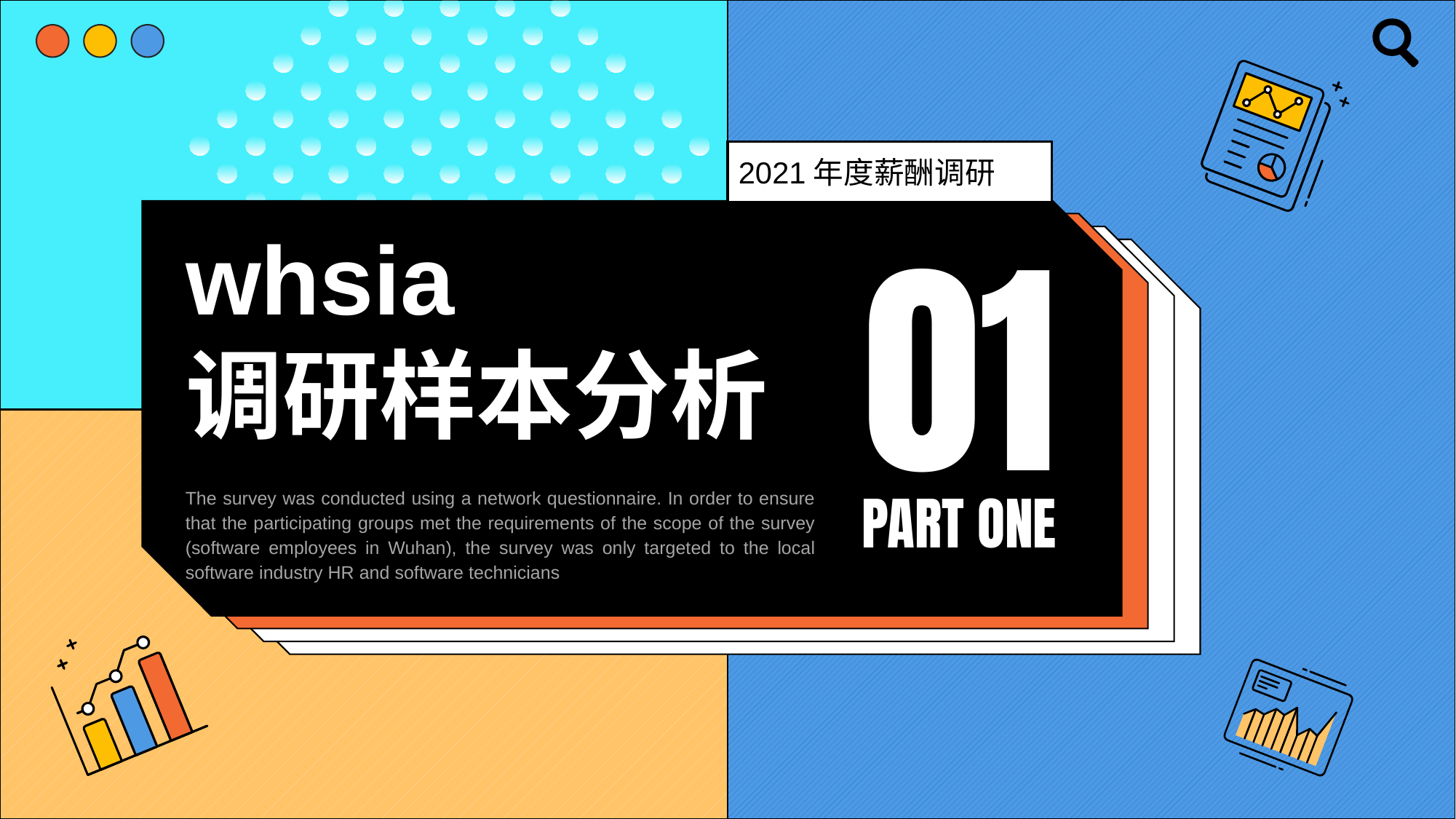

2021年度薪酬调研

whsia
调研样本分析
01
The survey was conducted using a network questionnaire. In order to ensure that the participating groups met the requirements of the scope of the survey (software employees in Wuhan), the survey was only targeted to the local software industry HR and software technicians
PART ONE